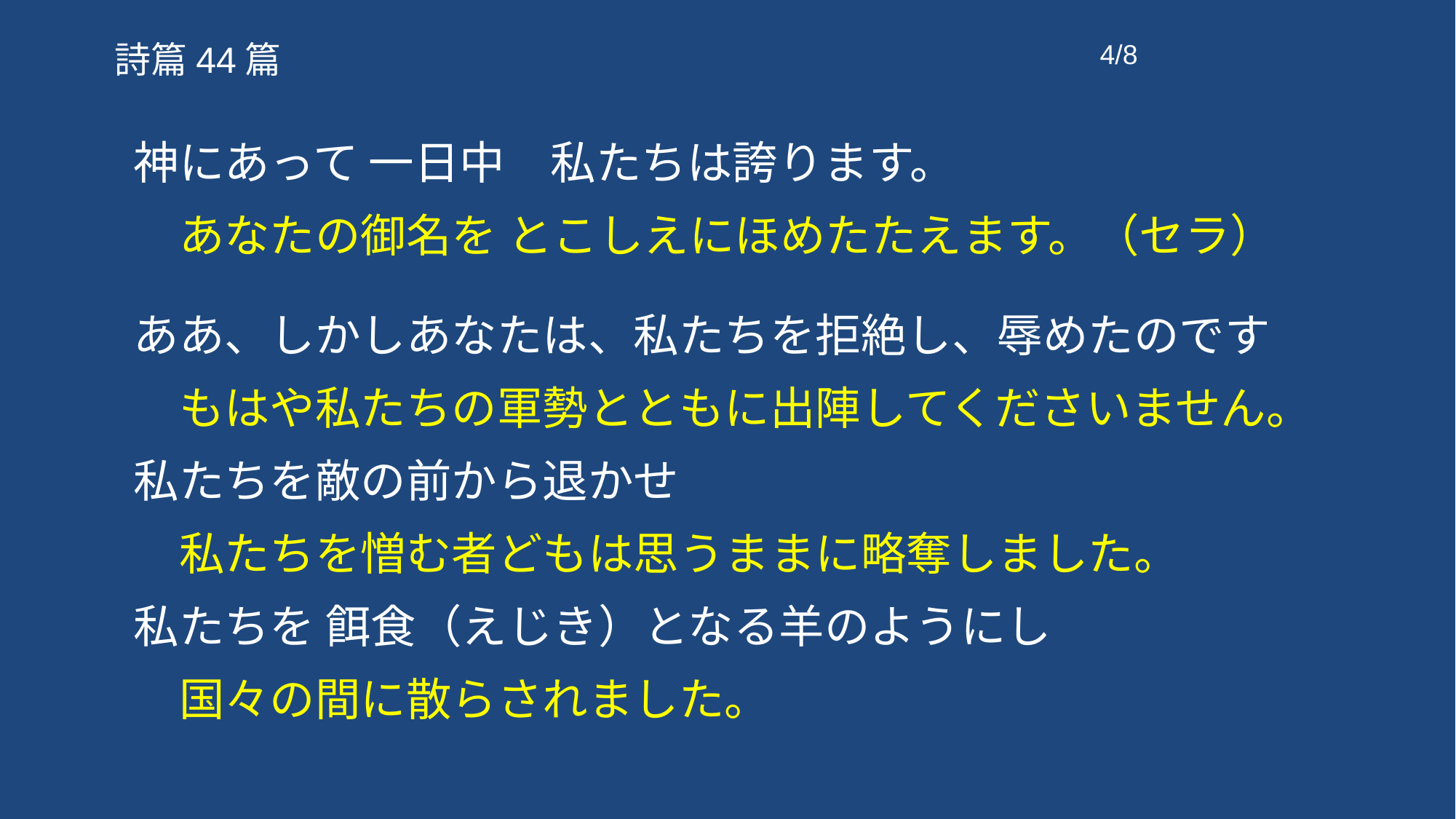

4/8
詩篇44篇
神にあって 一日中　私たちは誇ります。
　あなたの御名を とこしえにほめたたえます。（セラ）
ああ、しかしあなたは、私たちを拒絶し、辱めたのです
　もはや私たちの軍勢とともに出陣してくださいません。
私たちを敵の前から退かせ
　私たちを憎む者どもは思うままに略奪しました。
私たちを 餌食（えじき）となる羊のようにし
　国々の間に散らされました。